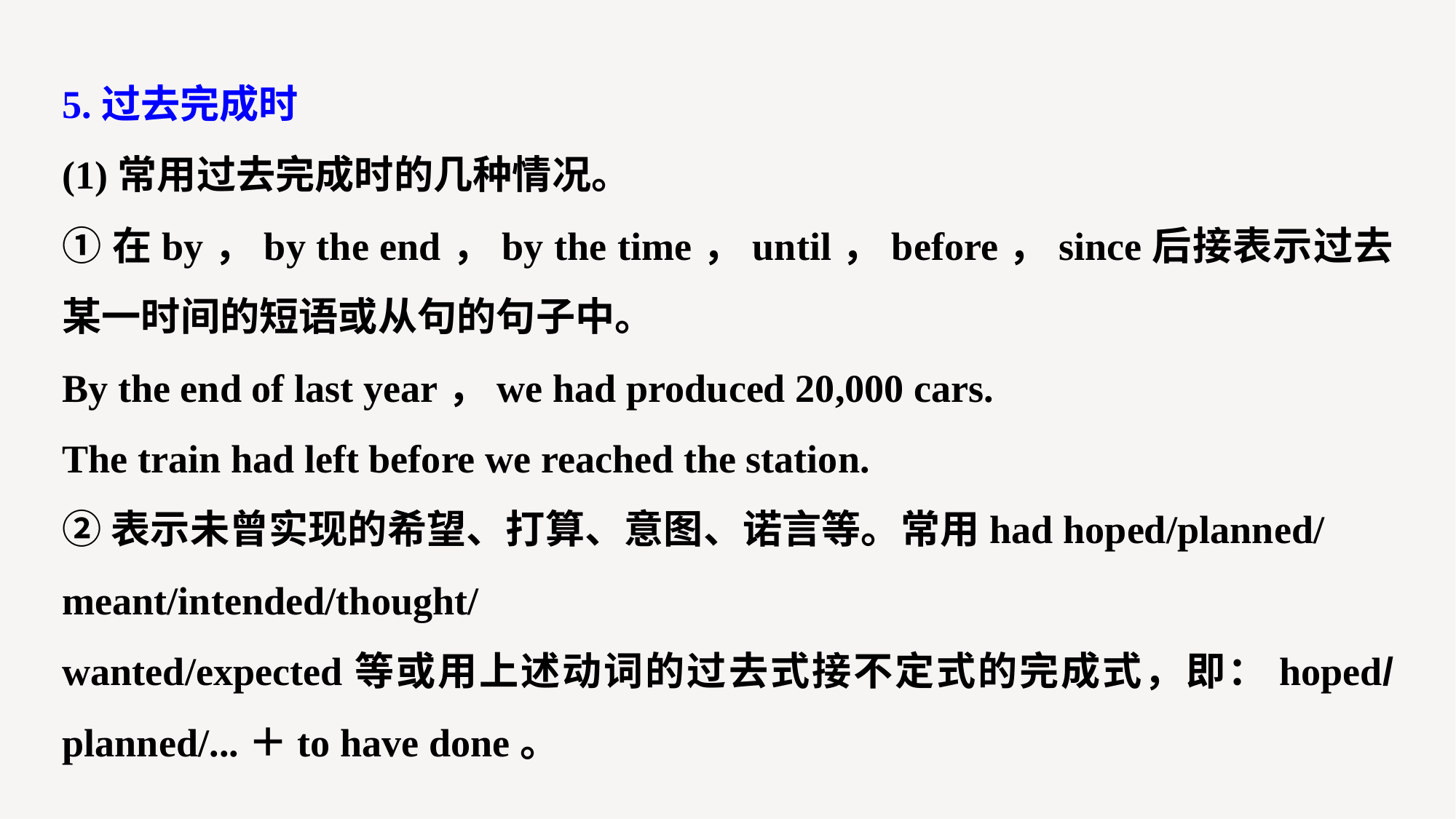

5.过去完成时
(1)常用过去完成时的几种情况。
①在by，by the end，by the time，until，before，since后接表示过去某一时间的短语或从句的句子中。
By the end of last year，we had produced 20,000 cars.
The train had left before we reached the station.
②表示未曾实现的希望、打算、意图、诺言等。常用had hoped/planned/
meant/intended/thought/
wanted/expected等或用上述动词的过去式接不定式的完成式，即：hoped/planned/...＋to have done。